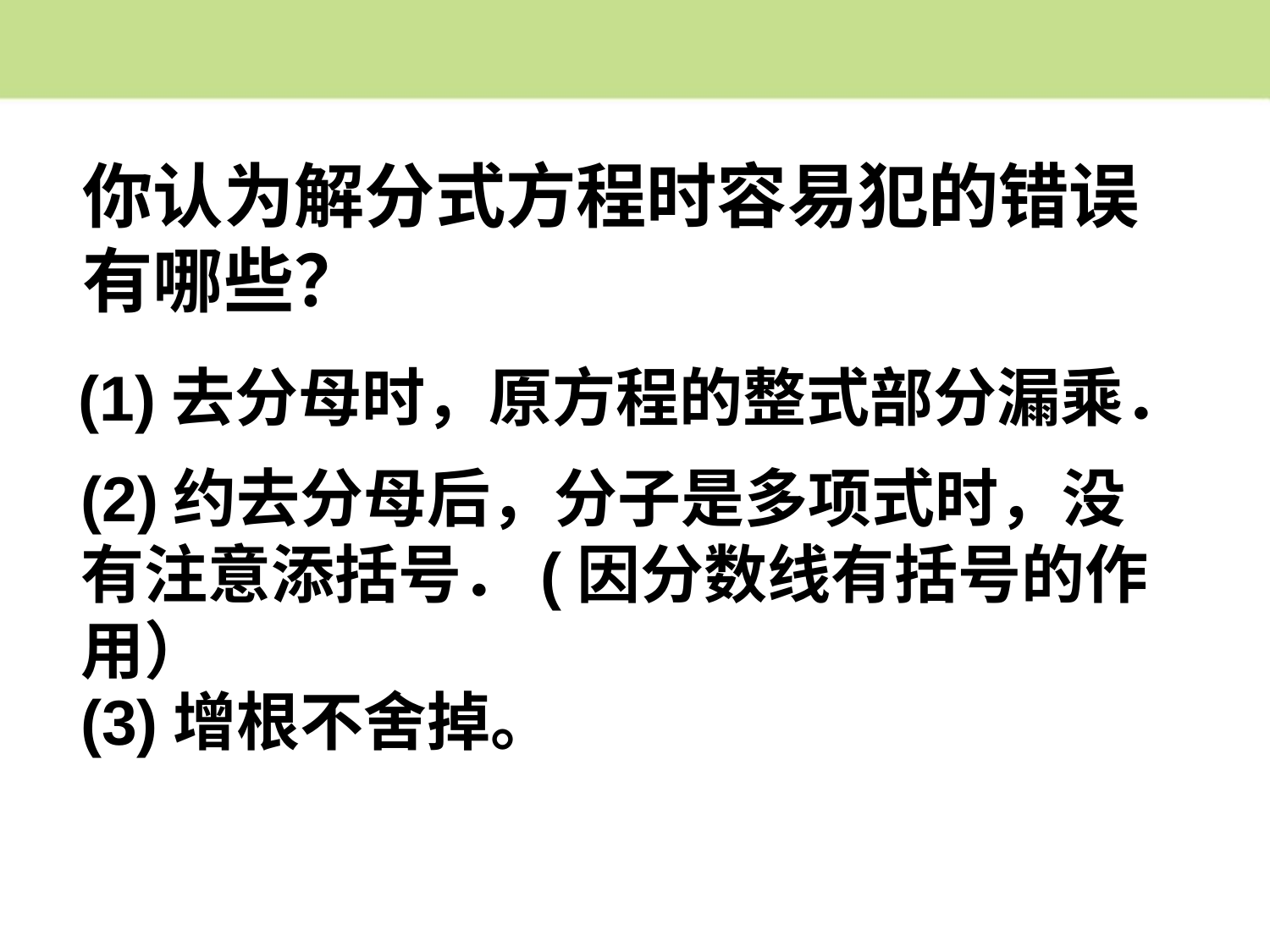

你认为解分式方程时容易犯的错误
有哪些？
(1)去分母时，原方程的整式部分漏乘．
(2)约去分母后，分子是多项式时，没有注意添括号．(因分数线有括号的作用）
(3)增根不舍掉。